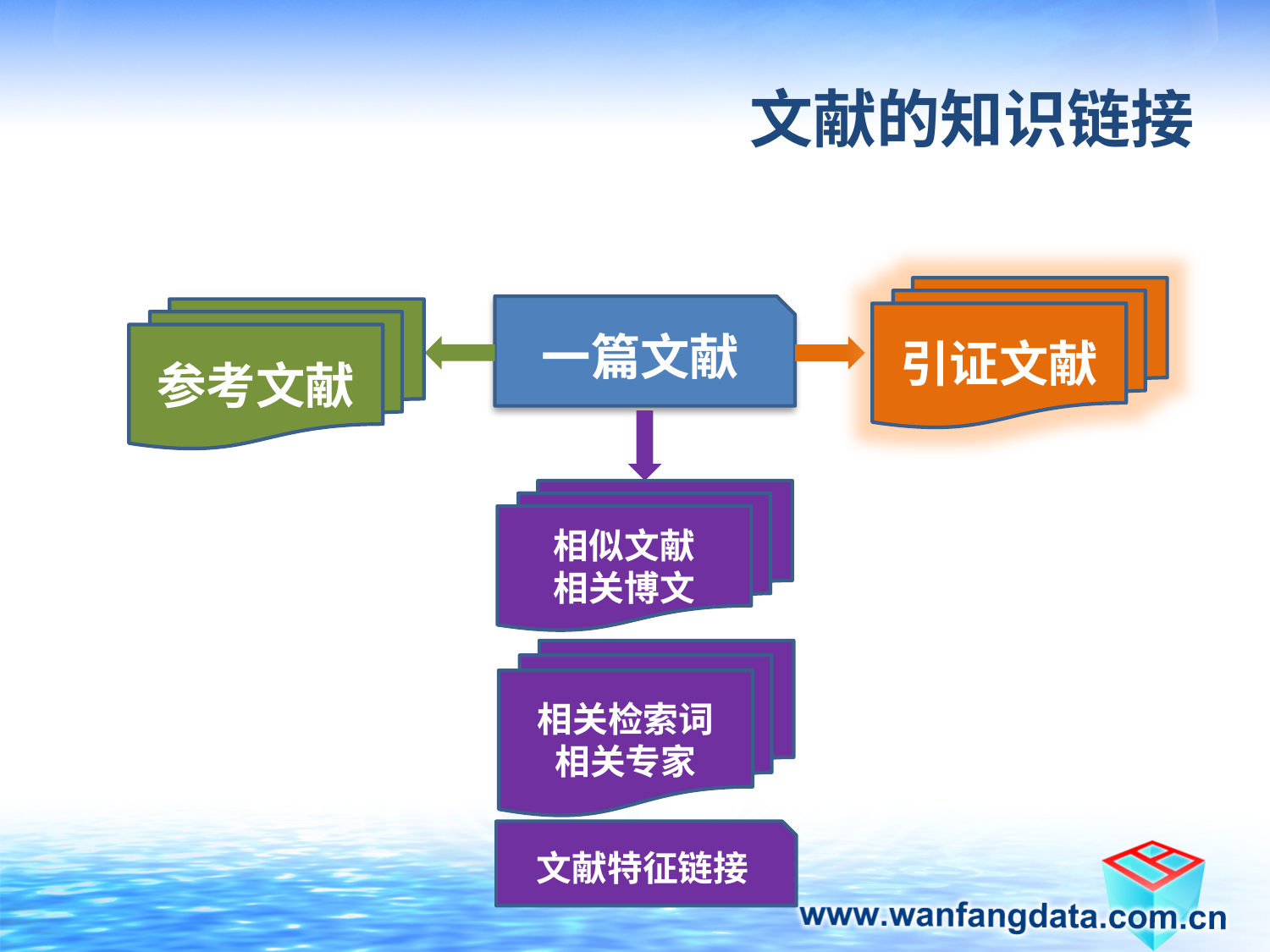

# 文献的知识链接
引证文献
一篇文献
参考文献

相似文献
相关博文
相关检索词
相关专家
文献特征链接